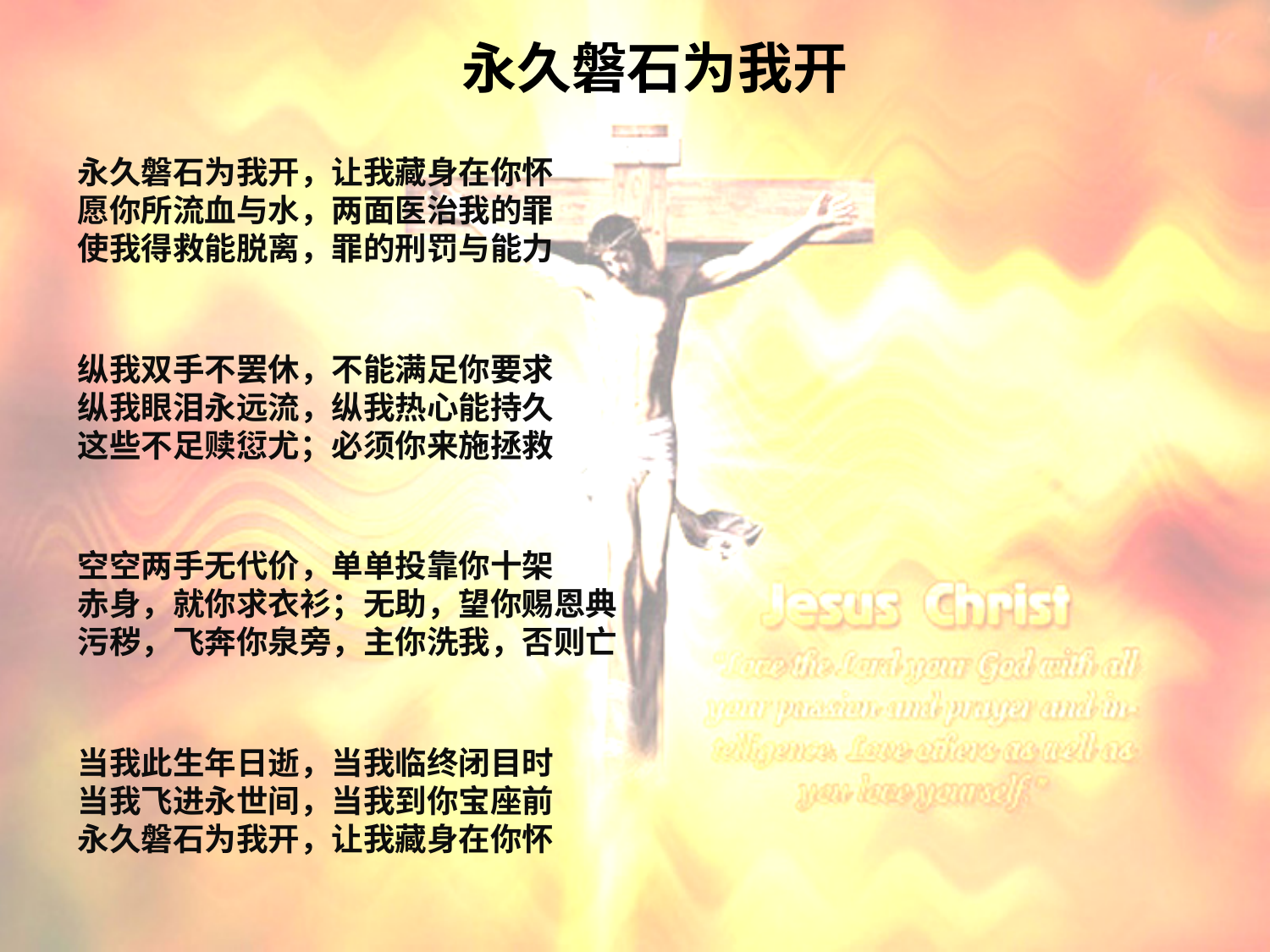

# 永久磐石为我开
永久磐石为我开，让我藏身在你怀
愿你所流血与水，两面医治我的罪
使我得救能脱离，罪的刑罚与能力
纵我双手不罢休，不能满足你要求
纵我眼泪永远流，纵我热心能持久
这些不足赎愆尤；必须你来施拯救
空空两手无代价，单单投靠你十架
赤身，就你求衣衫；无助，望你赐恩典
污秽，飞奔你泉旁，主你洗我，否则亡
当我此生年日逝，当我临终闭目时
当我飞进永世间，当我到你宝座前
永久磐石为我开，让我藏身在你怀